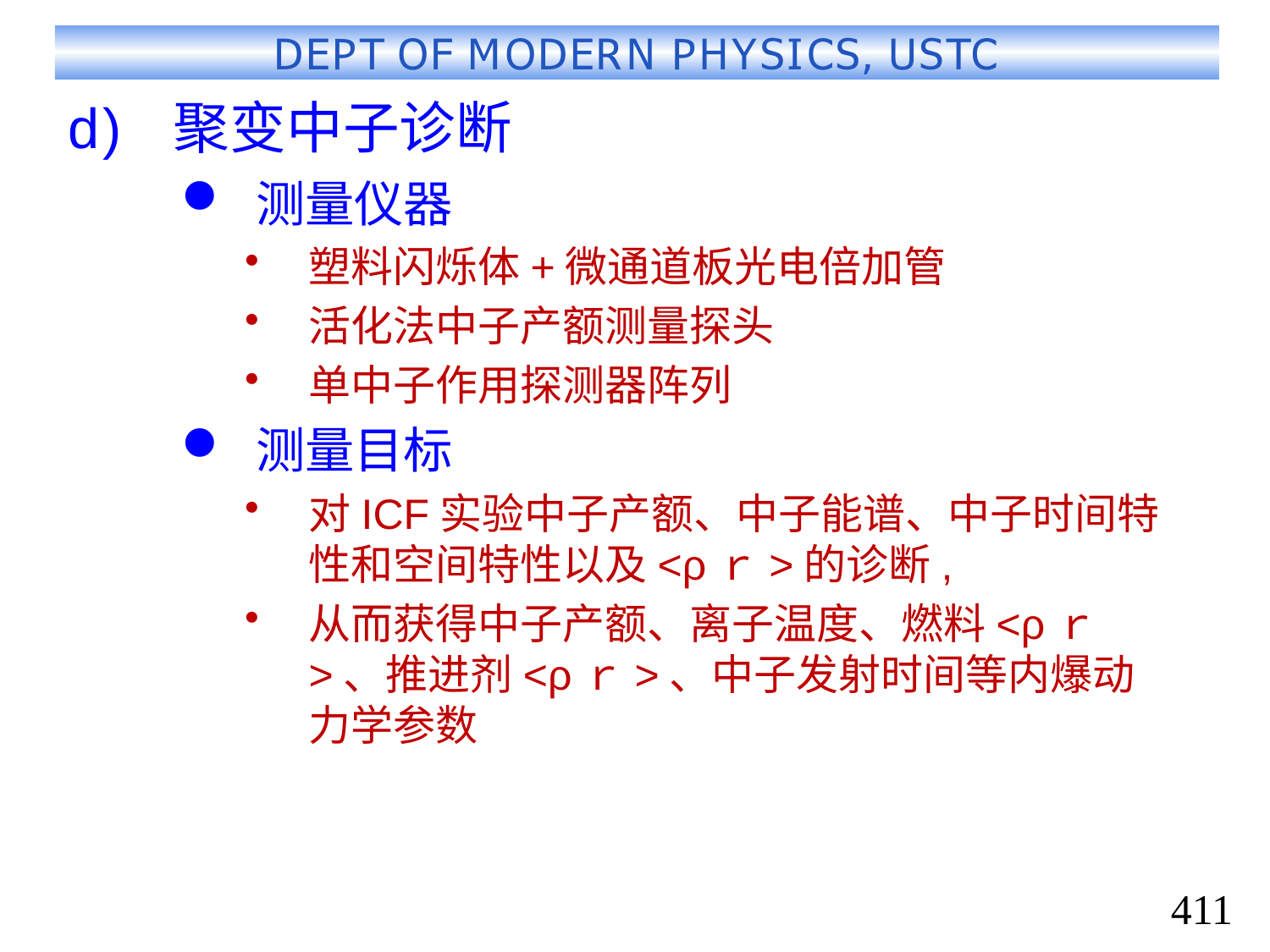

# 聚变中子诊断
测量仪器
塑料闪烁体+微通道板光电倍加管
活化法中子产额测量探头
单中子作用探测器阵列
测量目标
对ICF实验中子产额、中子能谱、中子时间特性和空间特性以及<ρｒ>的诊断,
从而获得中子产额、离子温度、燃料<ρｒ>、推进剂<ρｒ>、中子发射时间等内爆动力学参数